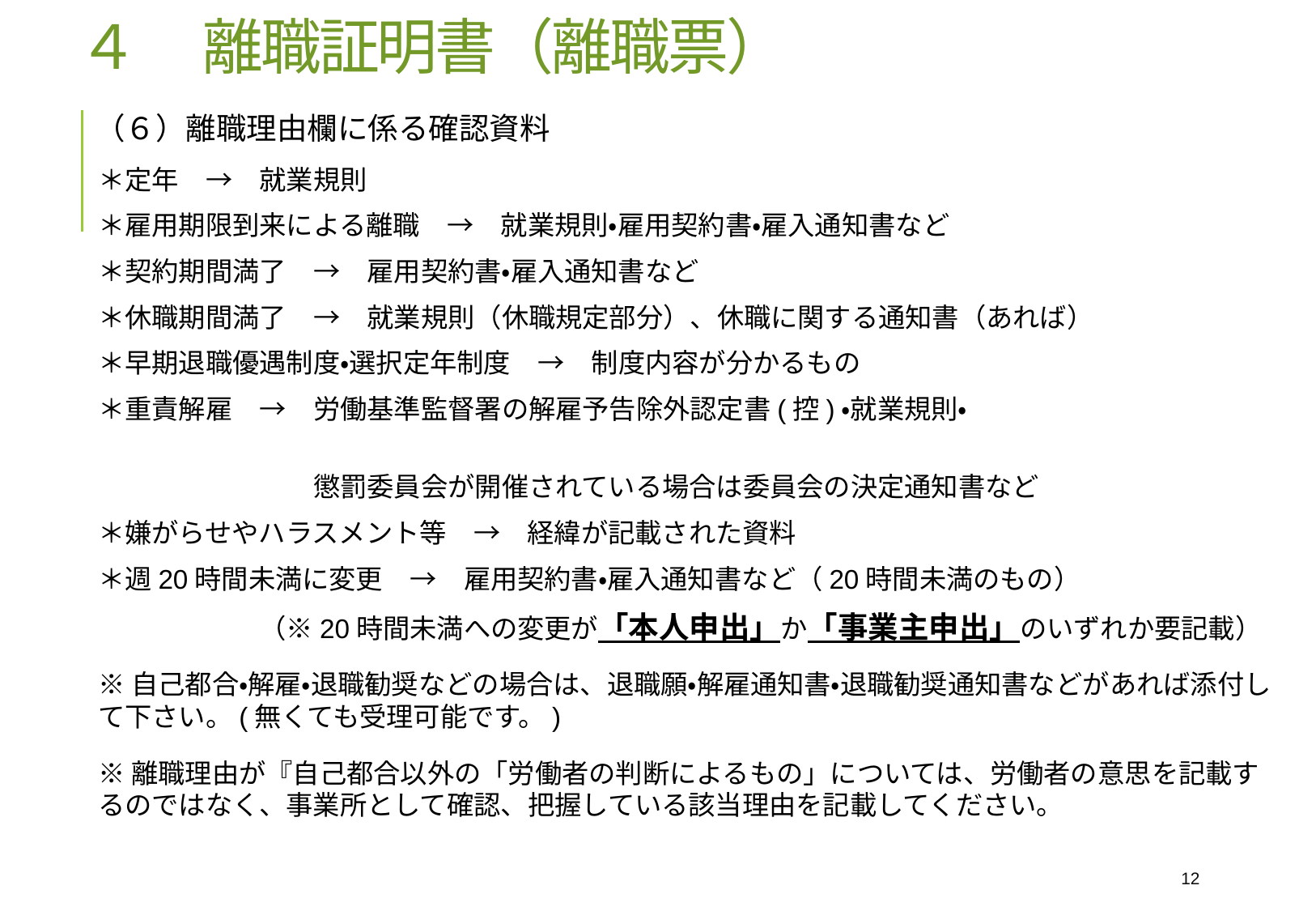

４　離職証明書（離職票）
（６）離職理由欄に係る確認資料
＊定年　→　就業規則
＊雇用期限到来による離職　→　就業規則・雇用契約書・雇入通知書など
＊契約期間満了　→　雇用契約書・雇入通知書など
＊休職期間満了　→　就業規則（休職規定部分）、休職に関する通知書（あれば）
＊早期退職優遇制度・選択定年制度　→　制度内容が分かるもの
＊重責解雇　→　労働基準監督署の解雇予告除外認定書(控)・就業規則・
　　　　　　　　懲罰委員会が開催されている場合は委員会の決定通知書など
＊嫌がらせやハラスメント等　→　経緯が記載された資料
＊週20時間未満に変更　→　雇用契約書・雇入通知書など（20時間未満のもの）
　　　　　　（※20時間未満への変更が「本人申出」か「事業主申出」のいずれか要記載）
※自己都合・解雇・退職勧奨などの場合は、退職願・解雇通知書・退職勧奨通知書などがあれば添付して下さい。(無くても受理可能です。)
※離職理由が『自己都合以外の「労働者の判断によるもの」については、労働者の意思を記載するのではなく、事業所として確認、把握している該当理由を記載してください。
12